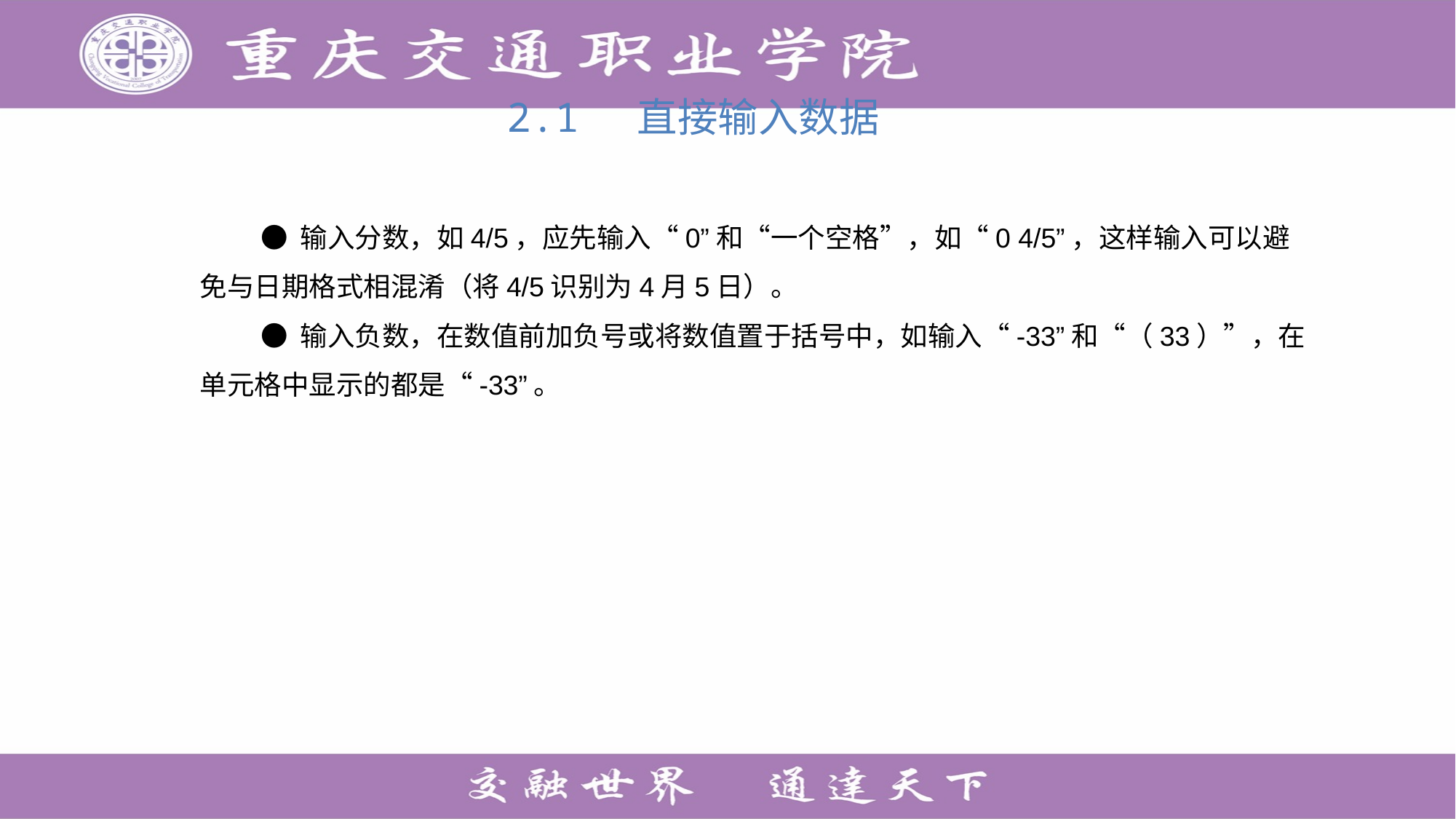

# 2.1  直接输入数据
 ● 输入分数，如4/5，应先输入“0”和“一个空格”，如“0 4/5”，这样输入可以避免与日期格式相混淆（将4/5识别为4月5日）。
 ● 输入负数，在数值前加负号或将数值置于括号中，如输入“-33”和“（33）”，在单元格中显示的都是“-33”。